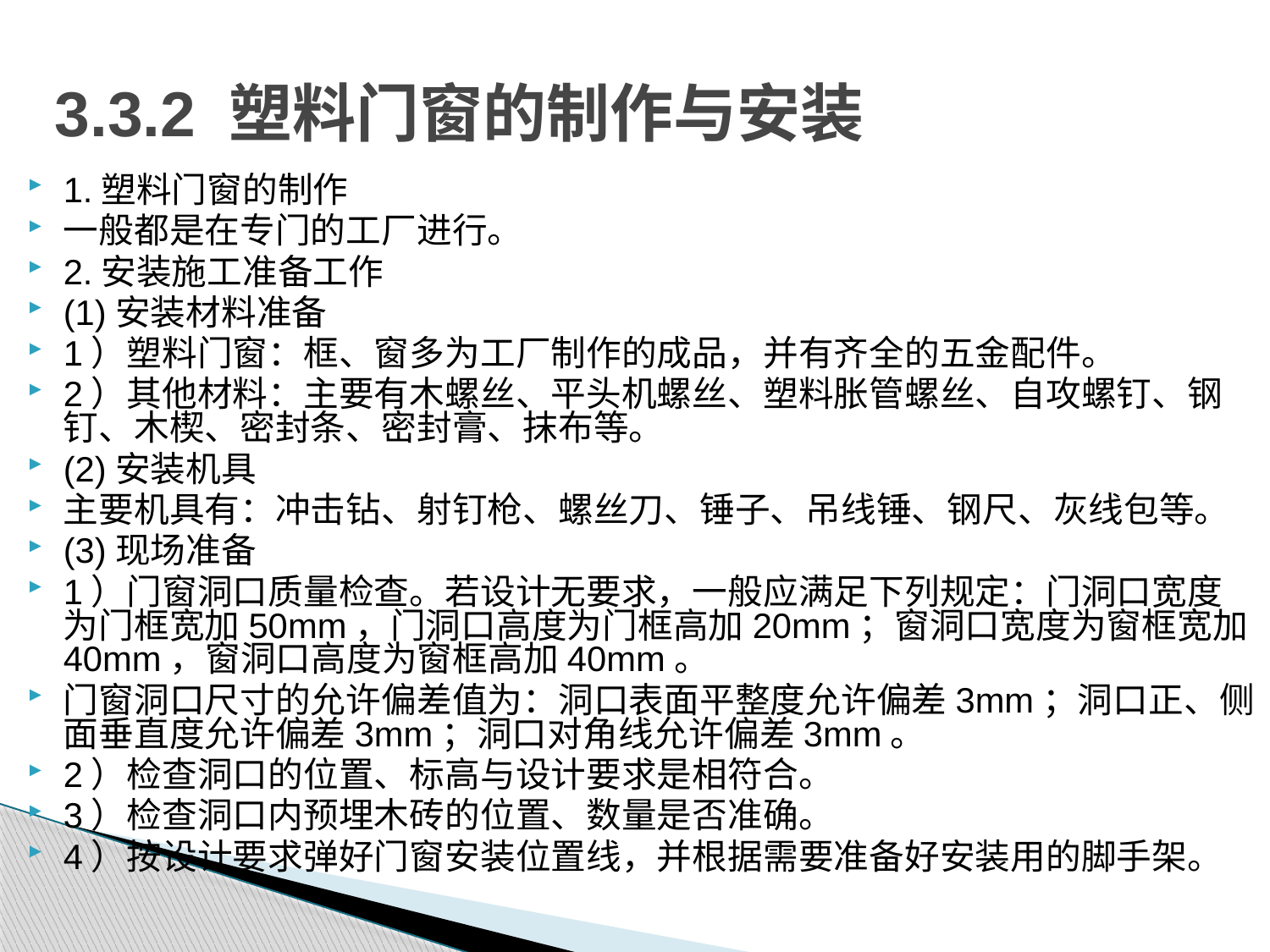

# 3.3.2 塑料门窗的制作与安装
1.塑料门窗的制作
一般都是在专门的工厂进行。
2.安装施工准备工作
(1)安装材料准备
1）塑料门窗：框、窗多为工厂制作的成品，并有齐全的五金配件。
2）其他材料：主要有木螺丝、平头机螺丝、塑料胀管螺丝、自攻螺钉、钢钉、木楔、密封条、密封膏、抹布等。
(2)安装机具
主要机具有：冲击钻、射钉枪、螺丝刀、锤子、吊线锤、钢尺、灰线包等。
(3)现场准备
1）门窗洞口质量检查。若设计无要求，一般应满足下列规定：门洞口宽度为门框宽加50mm，门洞口高度为门框高加20mm；窗洞口宽度为窗框宽加40mm，窗洞口高度为窗框高加40mm。
门窗洞口尺寸的允许偏差值为：洞口表面平整度允许偏差3mm；洞口正、侧面垂直度允许偏差3mm；洞口对角线允许偏差3mm。
2）检查洞口的位置、标高与设计要求是相符合。
3）检查洞口内预埋木砖的位置、数量是否准确。
4）按设计要求弹好门窗安装位置线，并根据需要准备好安装用的脚手架。